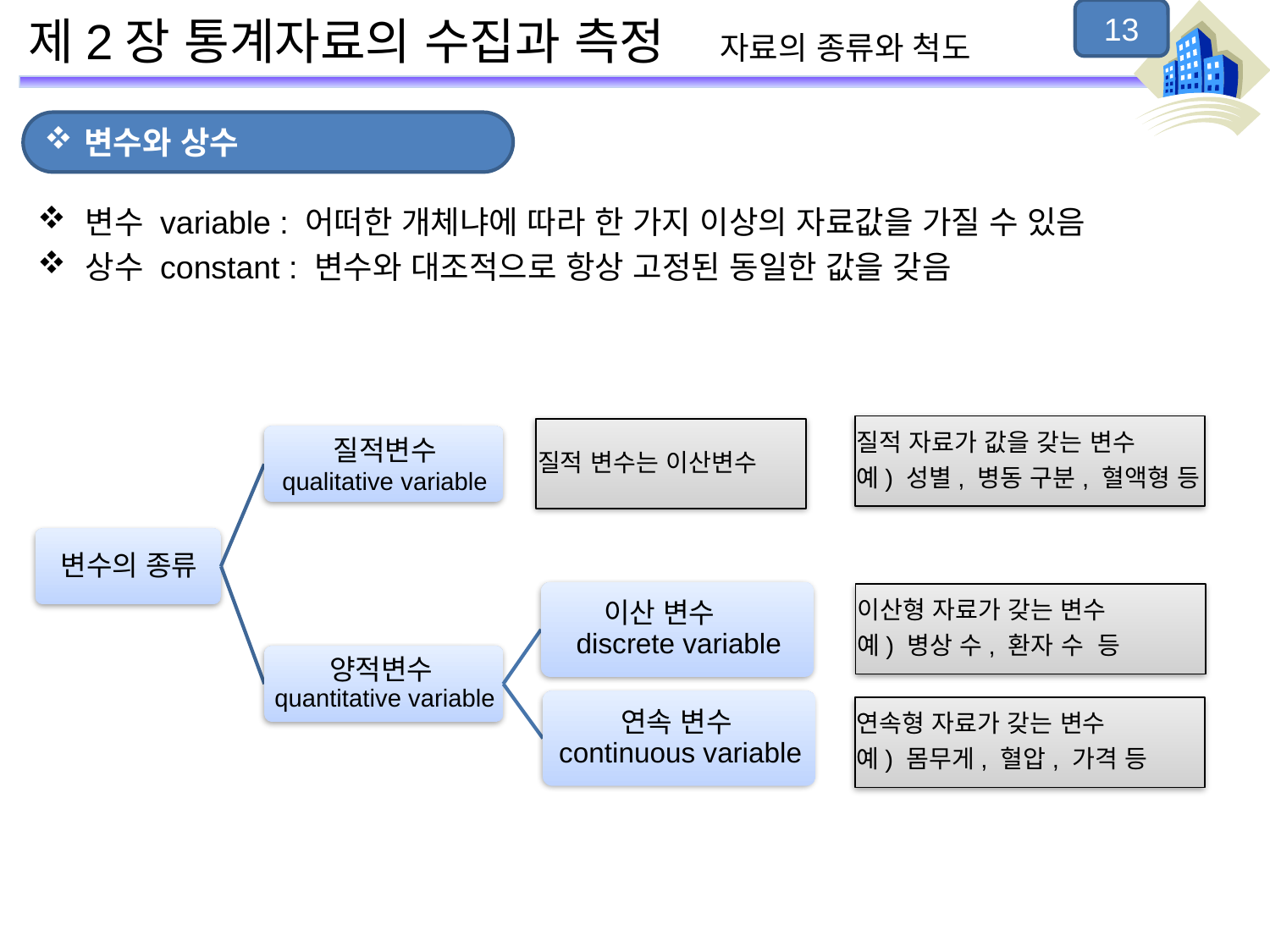

13
# 제2장 통계자료의 수집과 측정    자료의 종류와 척도
변수와 상수
변수 variable : 어떠한 개체냐에 따라 한 가지 이상의 자료값을 가질 수 있음
상수 constant : 변수와 대조적으로 항상 고정된 동일한 값을 갖음
변수의 종류

질적변수 qualitative variable

양적변수quantitative variable

이산 변수      discrete variable

연속 변수  continuous variable
질적 자료가 값을 갖는 변수
예) 성별, 병동 구분, 혈액형 등
질적 변수는 이산변수
이산형 자료가 갖는 변수
예) 병상 수, 환자 수  등
연속형 자료가 갖는 변수
예) 몸무게, 혈압, 가격 등